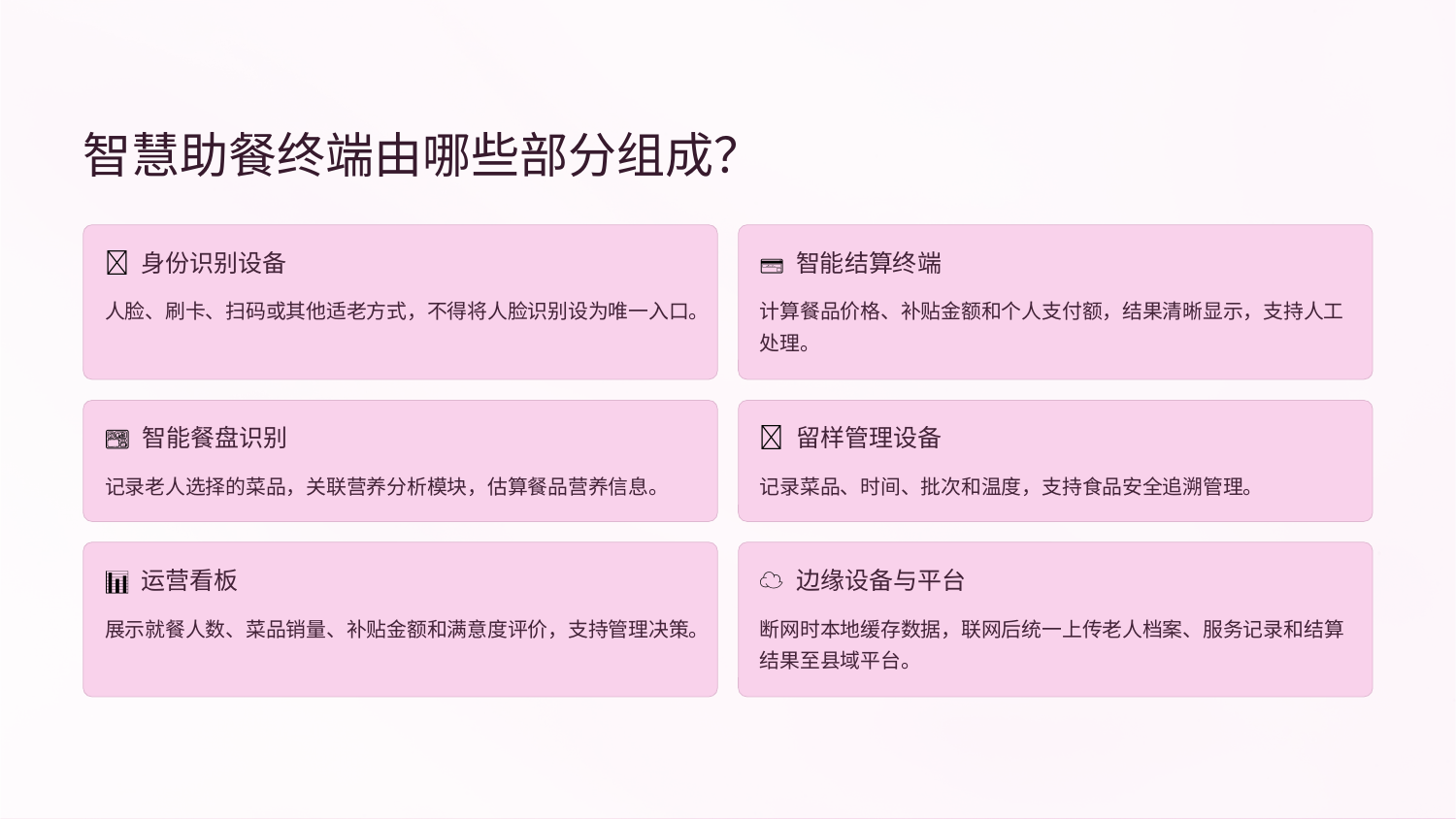

智慧助餐终端由哪些部分组成？

🪪 身份识别设备
💳 智能结算终端
人脸、刷卡、扫码或其他适老方式，不得将人脸识别设为唯一入口。
计算餐品价格、补贴金额和个人支付额，结果清晰显示，支持人工处理。

🍱 智能餐盘识别
🧪 留样管理设备
记录老人选择的菜品，关联营养分析模块，估算餐品营养信息。
记录菜品、时间、批次和温度，支持食品安全追溯管理。

📊 运营看板
☁️ 边缘设备与平台
展示就餐人数、菜品销量、补贴金额和满意度评价，支持管理决策。
断网时本地缓存数据，联网后统一上传老人档案、服务记录和结算结果至县域平台。